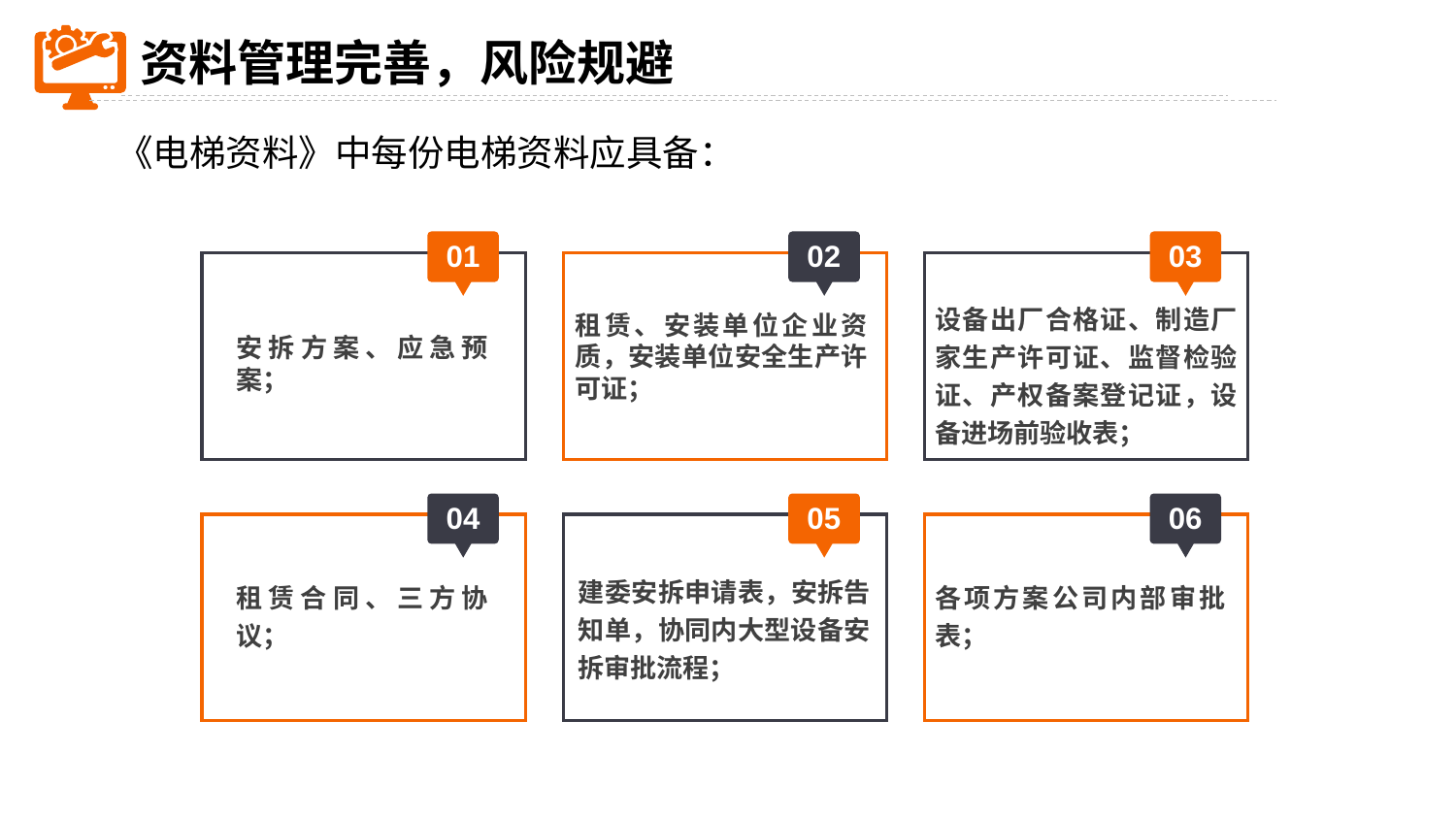

资料管理完善，风险规避
《电梯资料》中每份电梯资料应具备：
01
02
03

设备出厂合格证、制造厂家生产许可证、监督检验证、产权备案登记证，设备进场前验收表；
租赁、安装单位企业资质，安装单位安全生产许可证；
安拆方案、应急预案；
04
05
06

建委安拆申请表，安拆告知单，协同内大型设备安拆审批流程；
租赁合同、三方协议；
各项方案公司内部审批表；